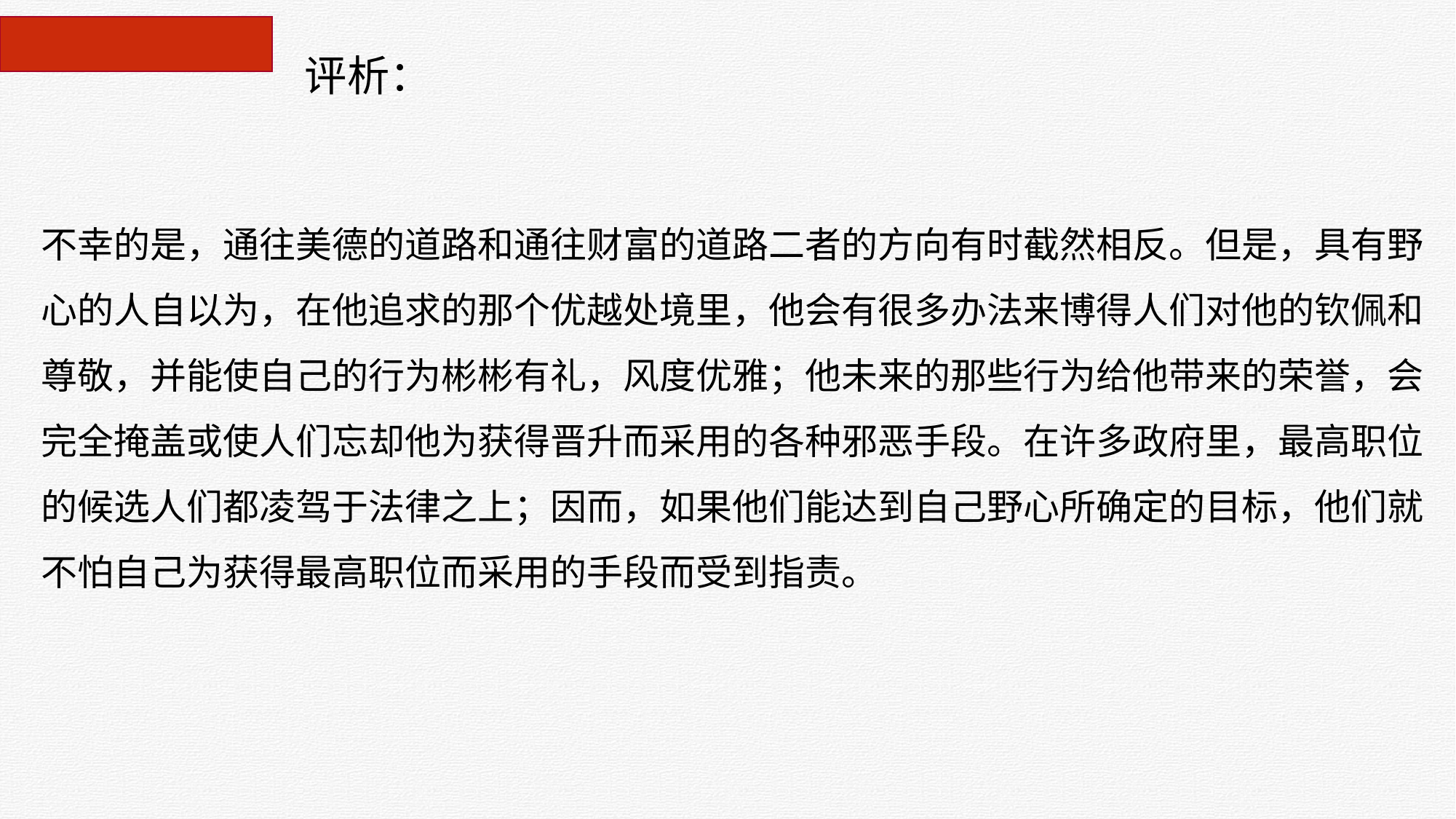

评析：

不幸的是，通往美德的道路和通往财富的道路二者的方向有时截然相反。但是，具有野心的人自以为，在他追求的那个优越处境里，他会有很多办法来博得人们对他的钦佩和尊敬，并能使自己的行为彬彬有礼，风度优雅；他未来的那些行为给他带来的荣誉，会完全掩盖或使人们忘却他为获得晋升而采用的各种邪恶手段。在许多政府里，最高职位的候选人们都凌驾于法律之上；因而，如果他们能达到自己野心所确定的目标，他们就不怕自己为获得最高职位而采用的手段而受到指责。